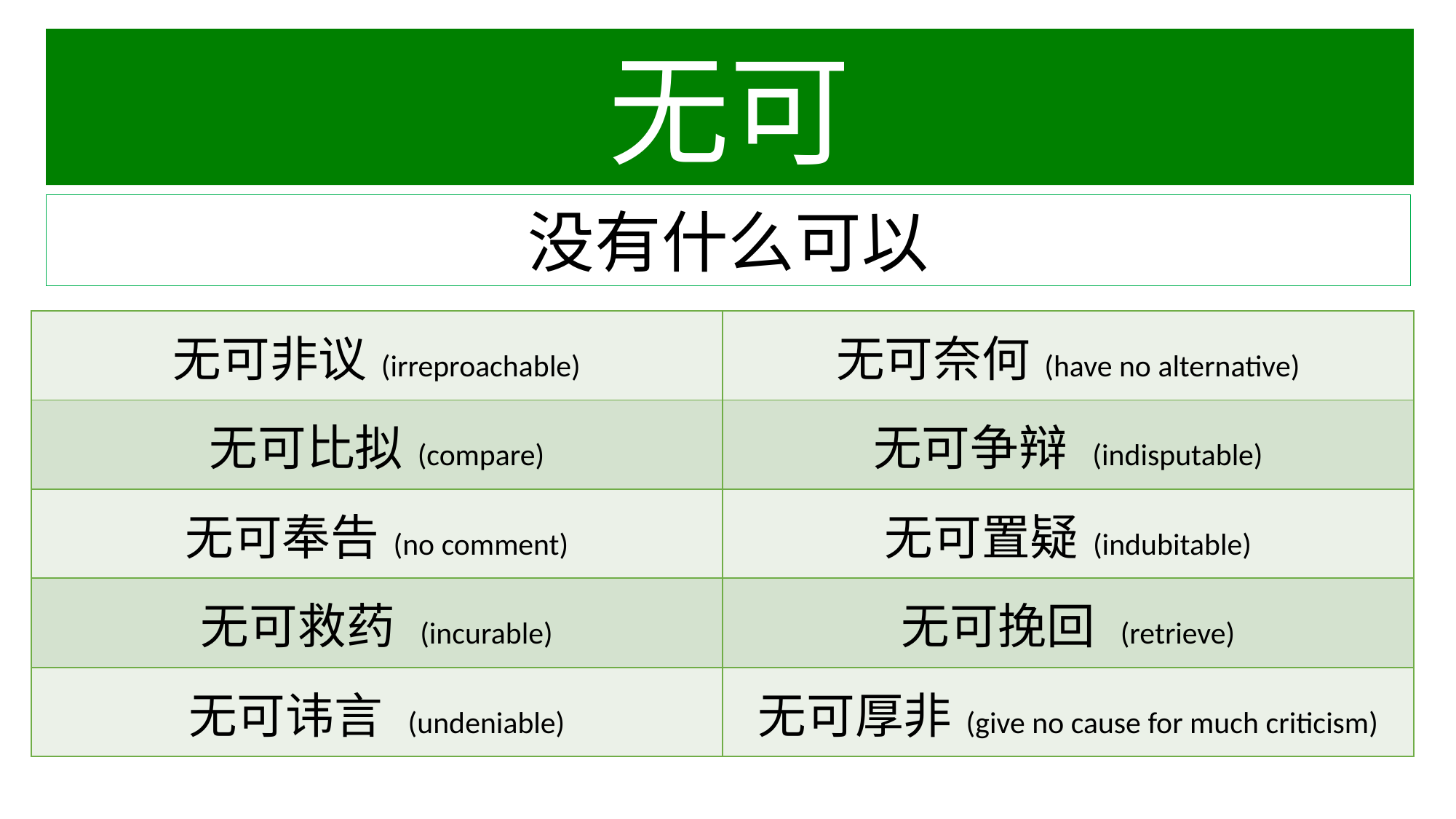

无可
没有什么可以
| 无可非议(irreproachable) | 无可奈何(have no alternative) |
| --- | --- |
| 无可比拟 (compare) | 无可争辩 (indisputable) |
| 无可奉告 (no comment) | 无可置疑 (indubitable) |
| 无可救药 (incurable) | 无可挽回 (retrieve) |
| 无可讳言 (undeniable) | 无可厚非 (give no cause for much criticism) |